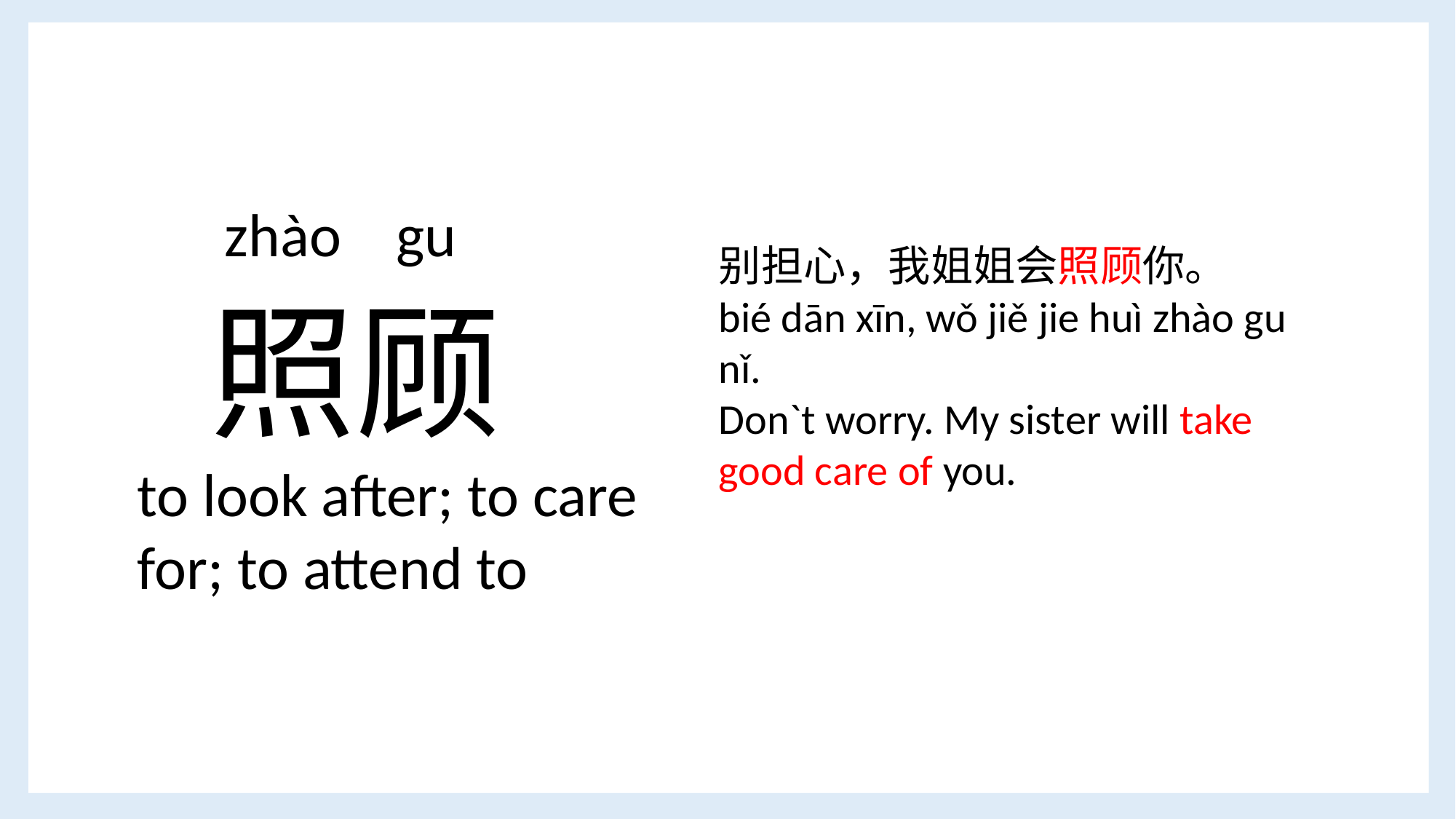

zhào    gu
别担心，我姐姐会照顾你。
bié dān xīn, wǒ jiě jie huì zhào gu nǐ.
Don`t worry. My sister will take good care of you.
照顾
to look after; to care for; to attend to